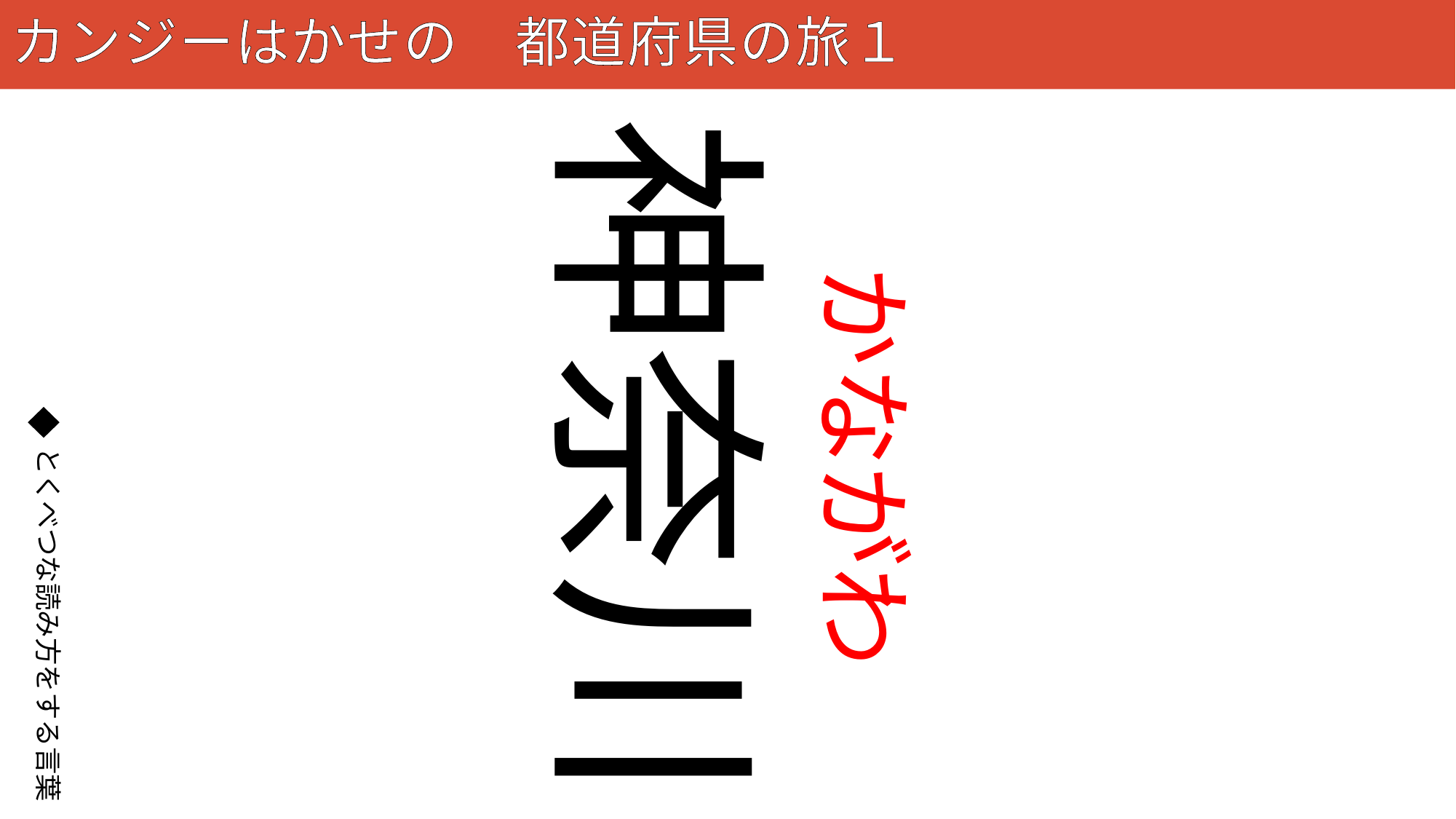

# カンジーはかせの　都道府県の旅１
50
神奈川
かながわ

とくべつな読み方をする言葉